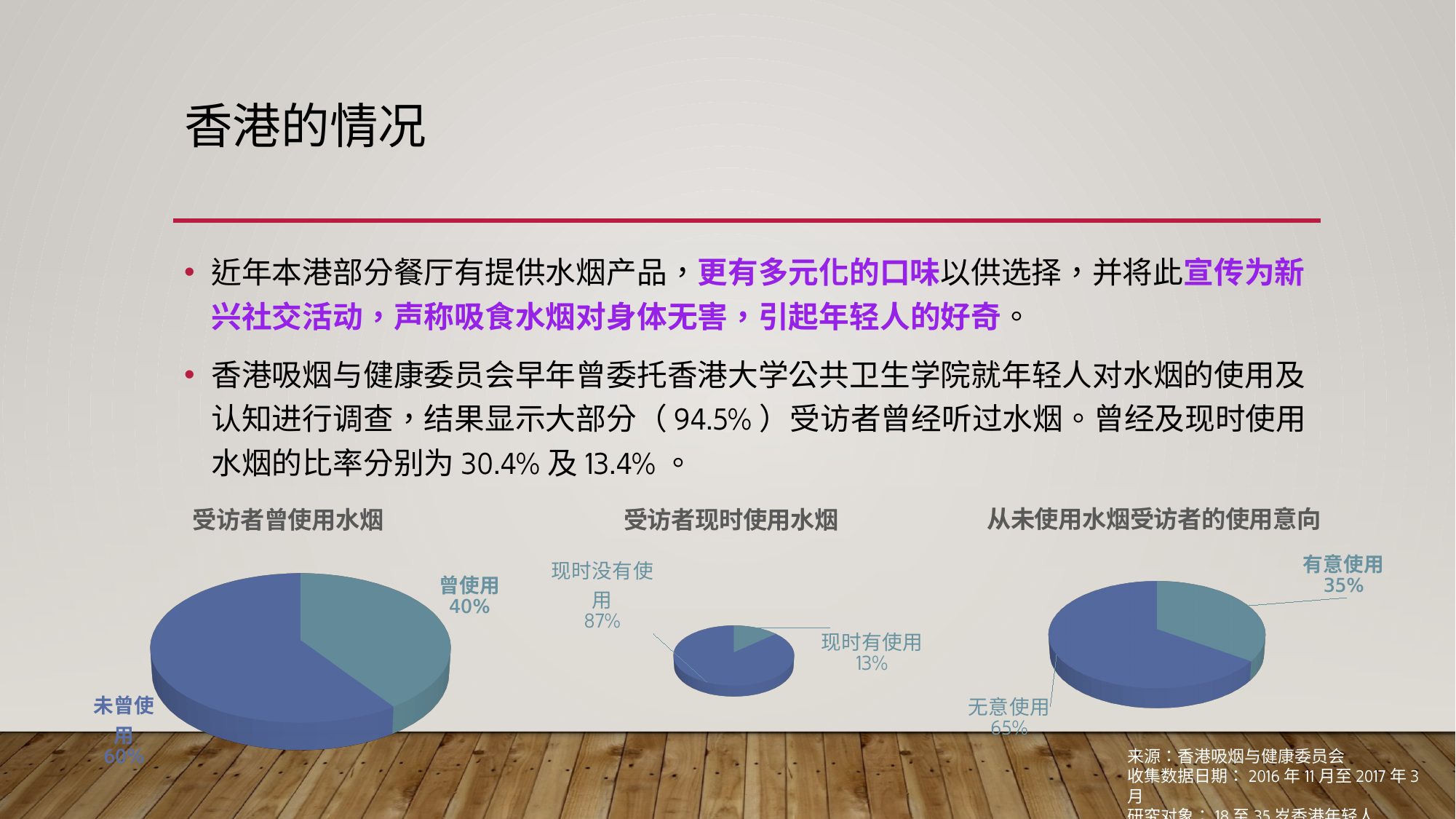

# 香港的情况
近年本港部分餐厅有提供水烟产品，更有多元化的口味以供选择，并将此宣传为新兴社交活动，声称吸食水烟对身体无害，引起年轻人的好奇。
香港吸烟与健康委员会早年曾委托香港大学公共卫生学院就年轻人对水烟的使用及认知进行调查，结果显示大部分（94.5%）受访者曾经听过水烟。曾经及现时使用水烟的比率分别为30.4%及13.4%。

[unsupported chart]

[unsupported chart]

[unsupported chart]

来源：香港吸烟与健康委员会
收集数据日期：2016年11月至2017年3月
研究对象：18至35岁香港年轻人